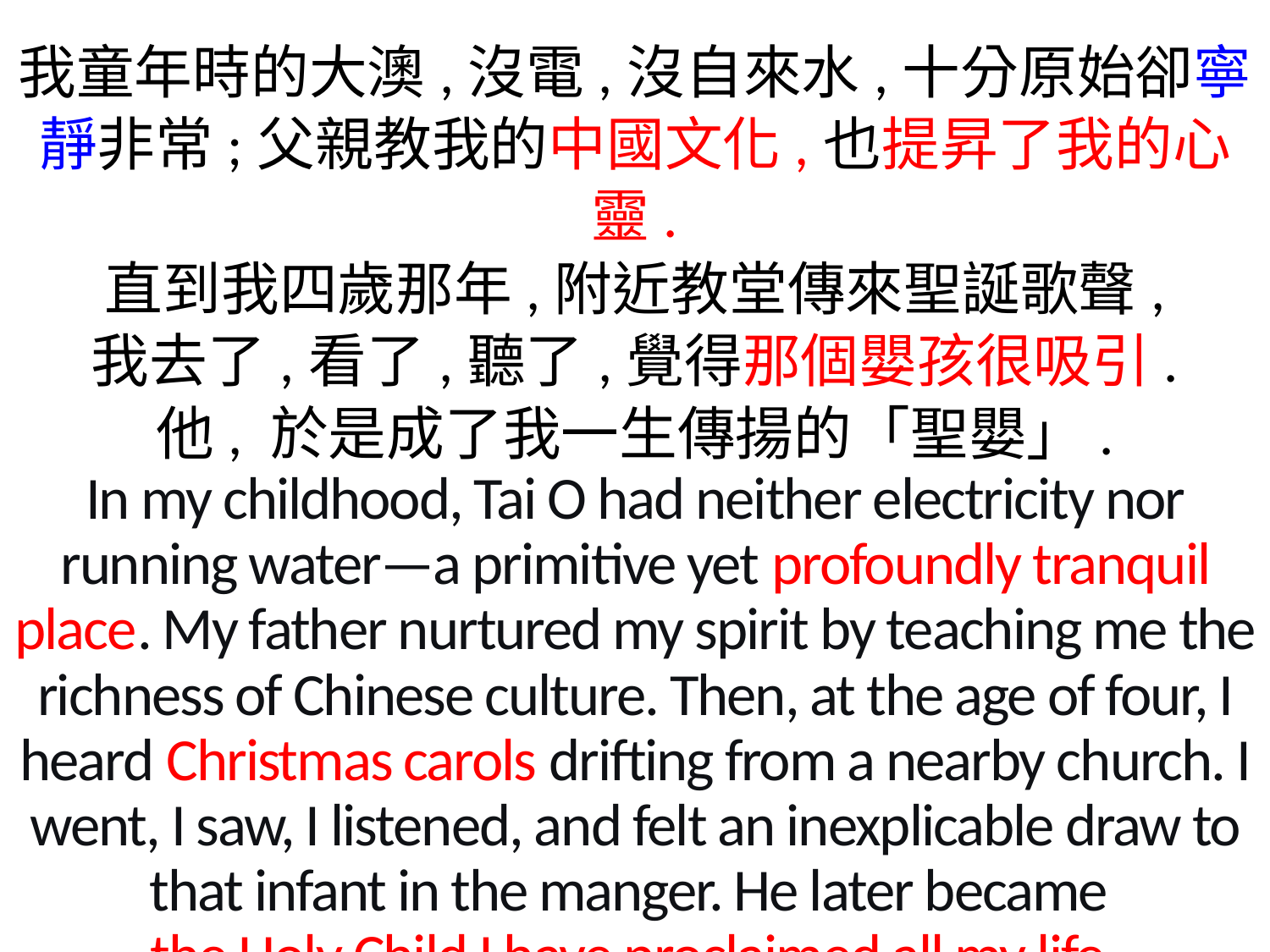

我童年時的大澳,沒電,沒自來水,十分原始卻寧靜非常;父親教我的中國文化,也提昇了我的心靈.
直到我四歲那年,附近教堂傳來聖誕歌聲,
我去了,看了,聽了,覺得那個嬰孩很吸引.
他, 於是成了我一生傳揚的「聖嬰」.
In my childhood, Tai O had neither electricity nor running water—a primitive yet profoundly tranquil place. My father nurtured my spirit by teaching me the richness of Chinese culture. Then, at the age of four, I heard Christmas carols drifting from a nearby church. I went, I saw, I listened, and felt an inexplicable draw to that infant in the manger. He later became
the Holy Child I have proclaimed all my life.